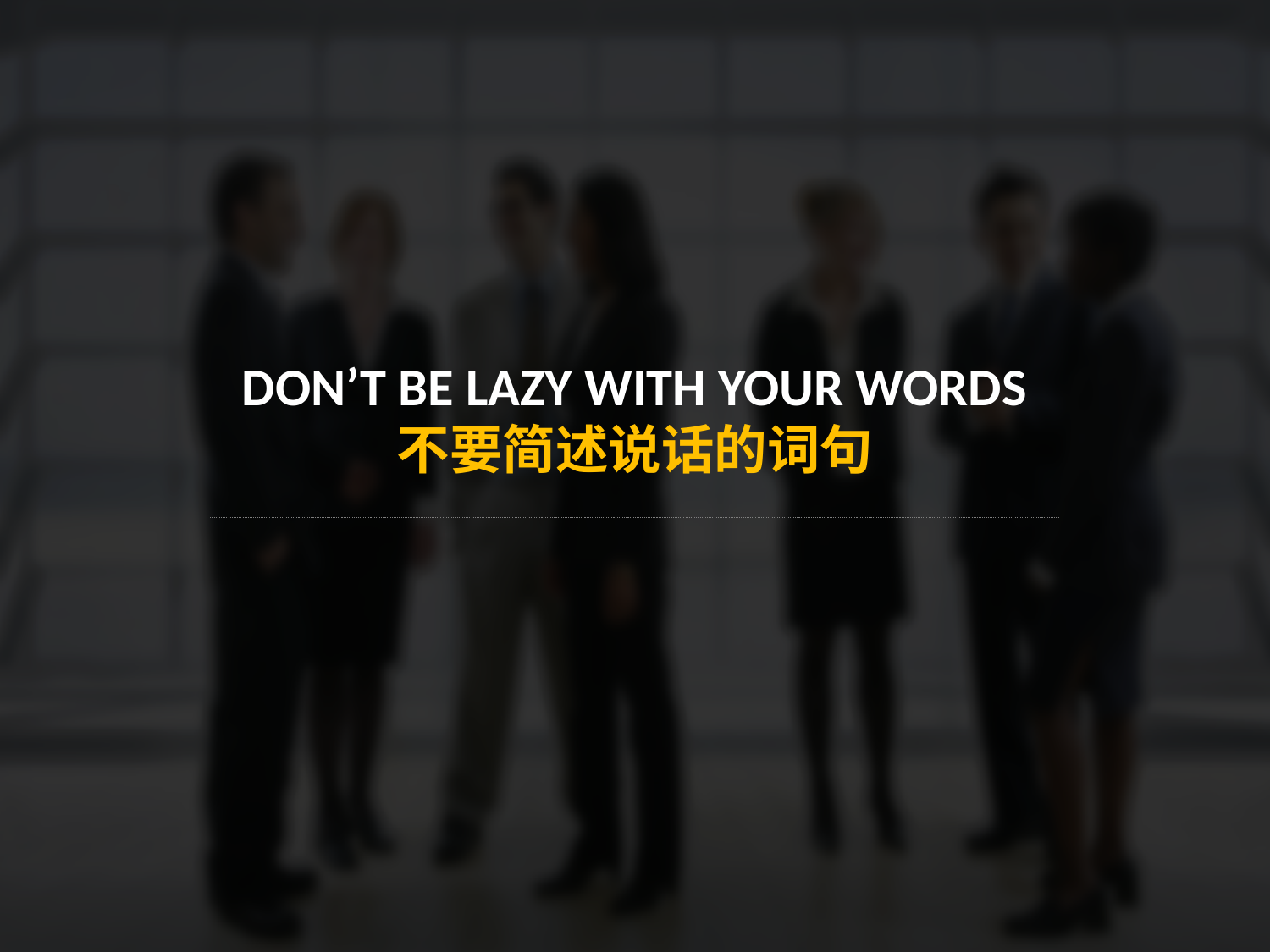

Don’t be lazy with your words
不要简述说话的词句